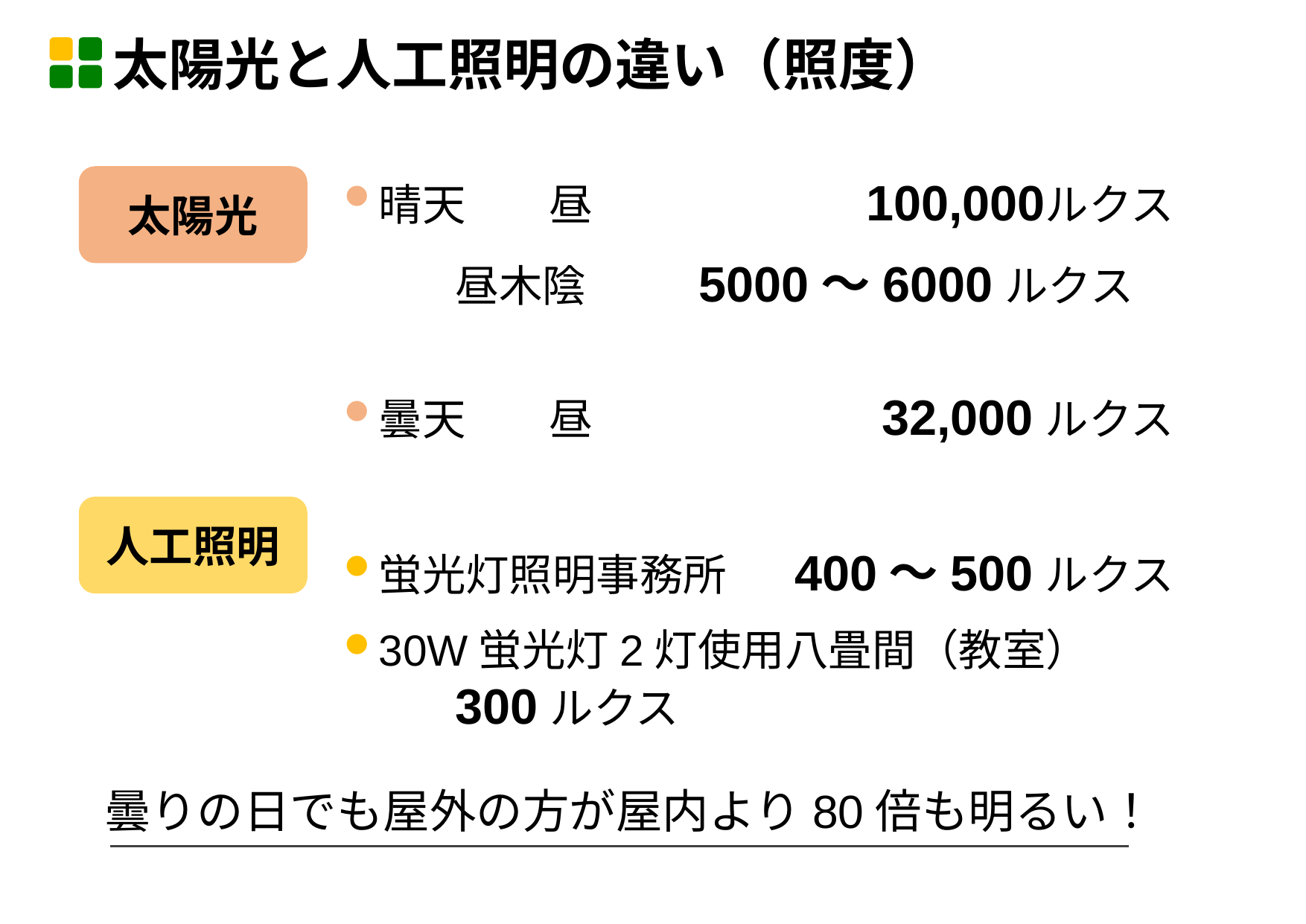

太陽光と人工照明の違い（照度）

晴天	昼	　   100,000ルクス
	昼木陰	 5000～6000ルクス
曇天	昼	 32,000ルクス

蛍光灯照明事務所	400〜500ルクス
30W蛍光灯2灯使用八畳間（教室）
 	300ルクス
太陽光
人工照明
曇りの日でも屋外の方が屋内より80倍も明るい！